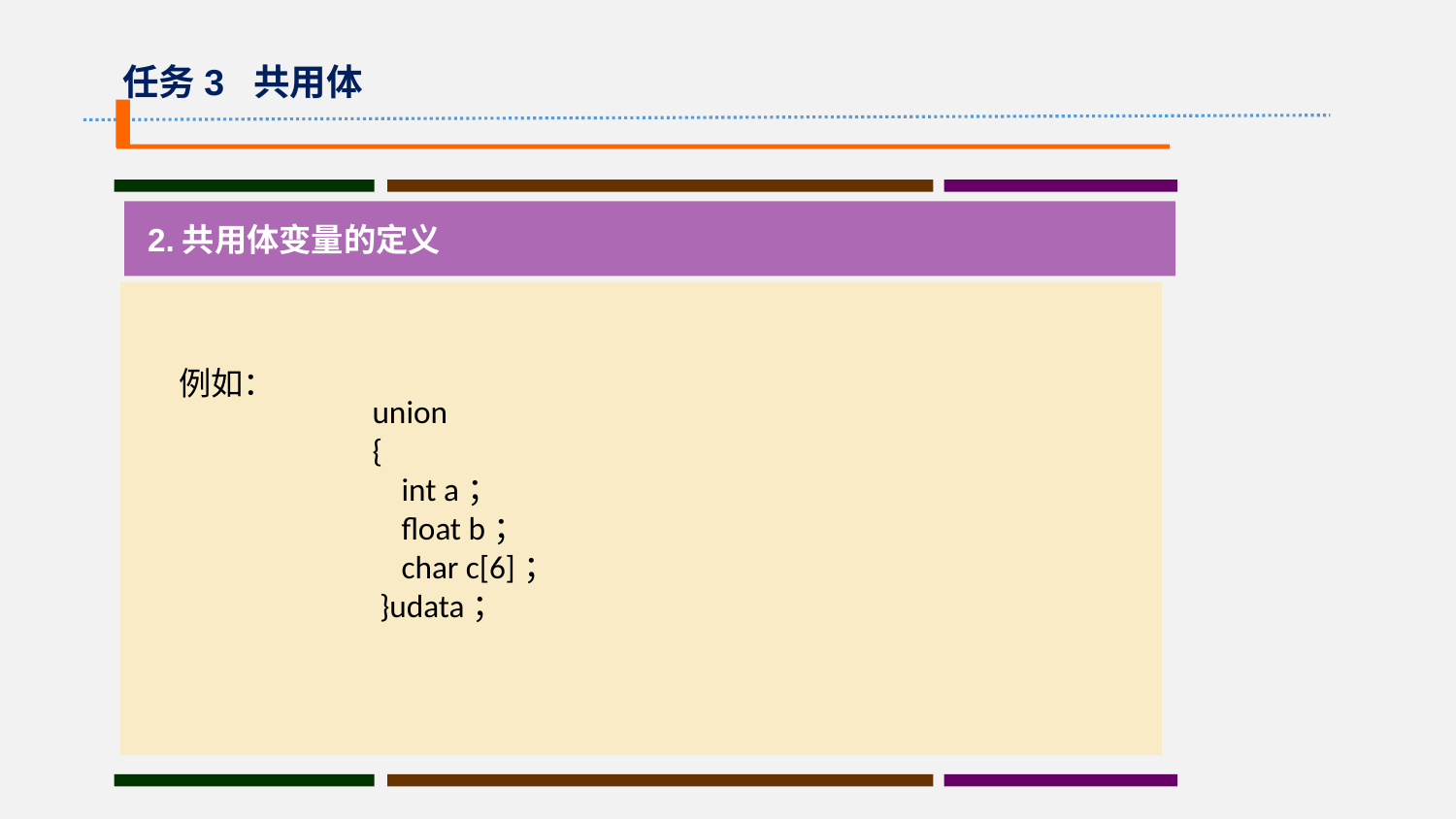

任务3  共用体

 2.共用体变量的定义
     例如：

union
{
    int a；
    float b；
    char c[6]；
 }udata；